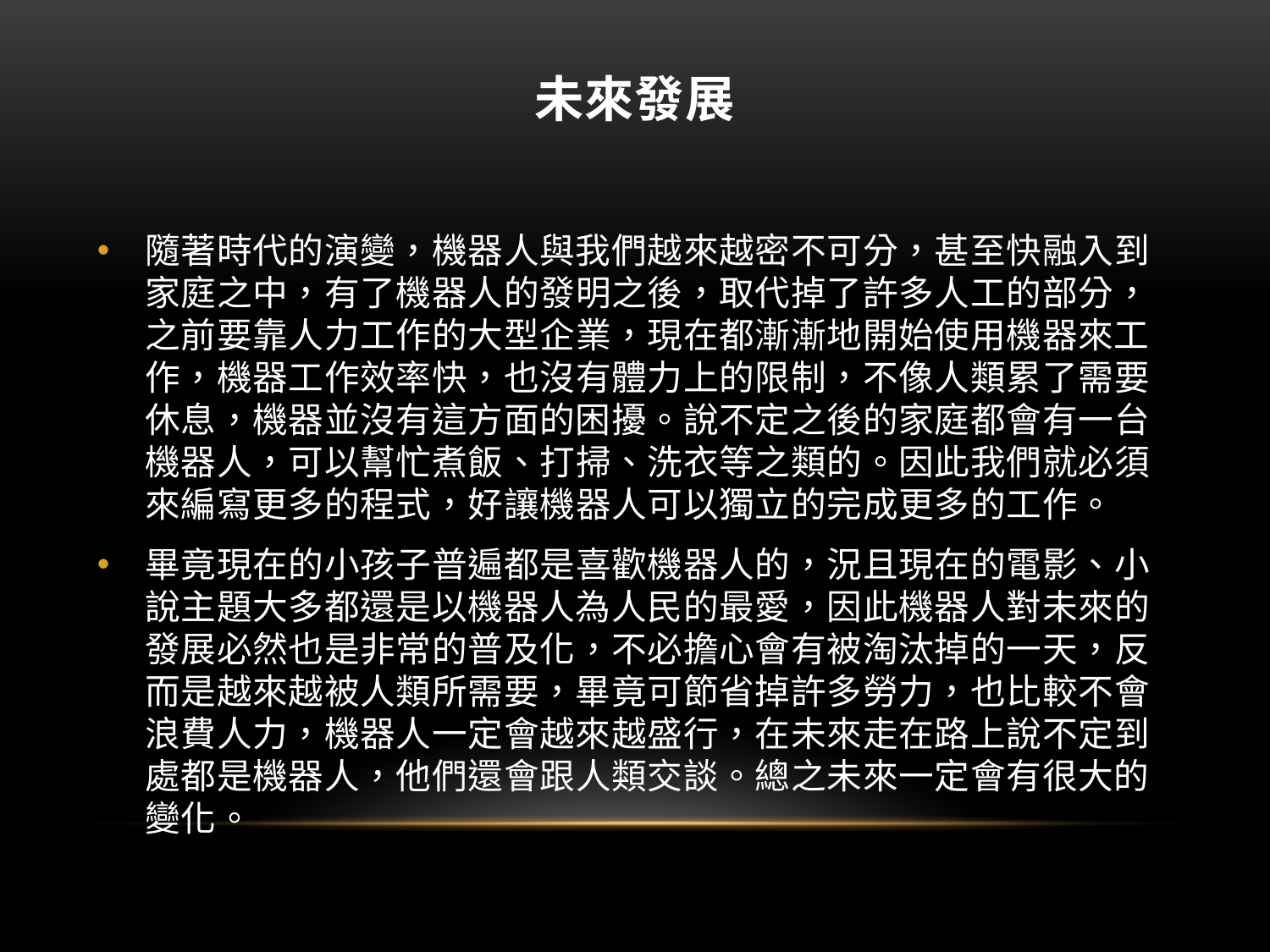

# 未來發展
隨著時代的演變，機器人與我們越來越密不可分，甚至快融入到家庭之中，有了機器人的發明之後，取代掉了許多人工的部分，之前要靠人力工作的大型企業，現在都漸漸地開始使用機器來工作，機器工作效率快，也沒有體力上的限制，不像人類累了需要休息，機器並沒有這方面的困擾。說不定之後的家庭都會有一台機器人，可以幫忙煮飯、打掃、洗衣等之類的。因此我們就必須來編寫更多的程式，好讓機器人可以獨立的完成更多的工作。
畢竟現在的小孩子普遍都是喜歡機器人的，況且現在的電影、小說主題大多都還是以機器人為人民的最愛，因此機器人對未來的發展必然也是非常的普及化，不必擔心會有被淘汰掉的一天，反而是越來越被人類所需要，畢竟可節省掉許多勞力，也比較不會浪費人力，機器人一定會越來越盛行，在未來走在路上說不定到處都是機器人，他們還會跟人類交談。總之未來一定會有很大的變化。